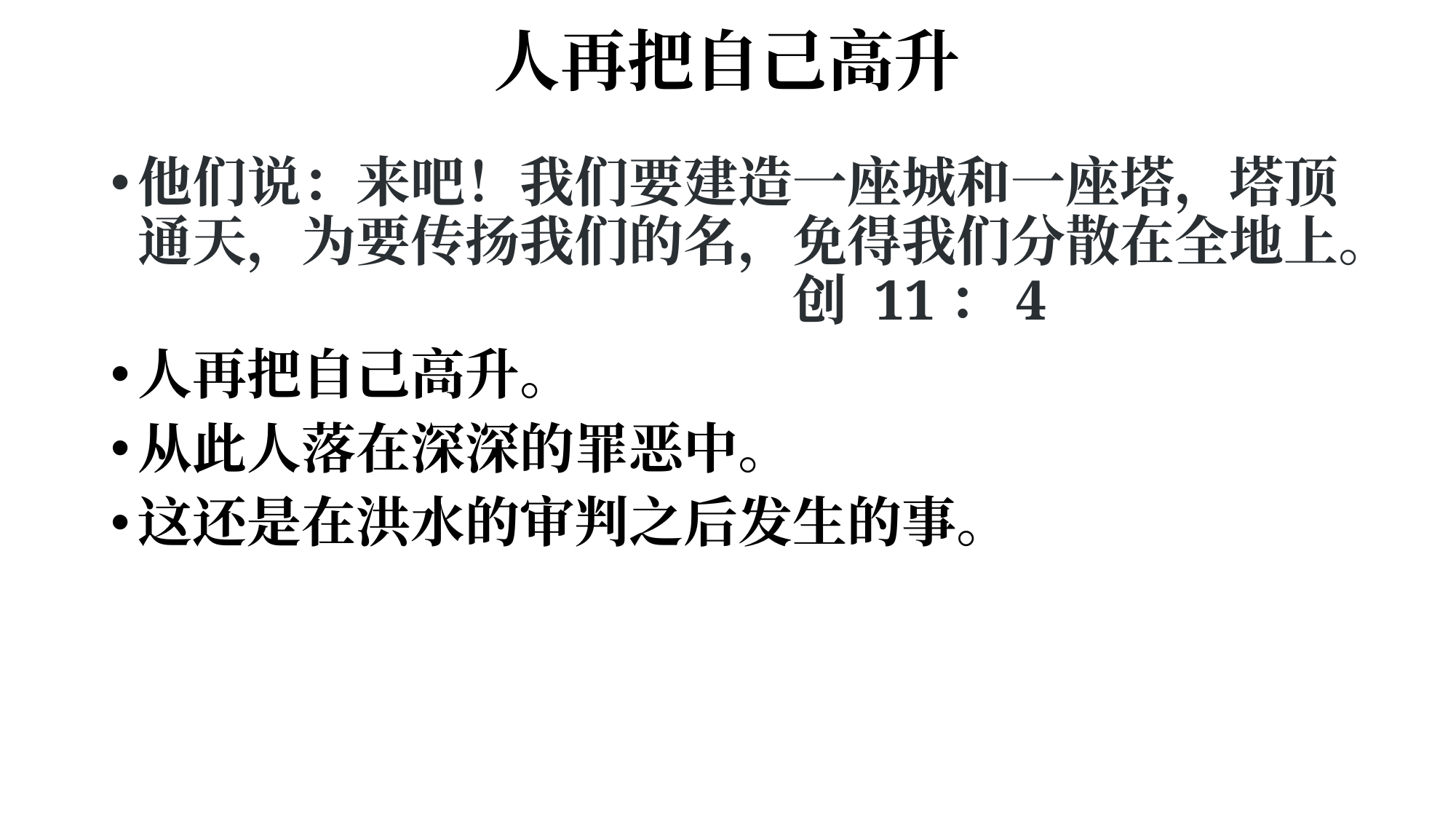

# 人再把自己高升
他们说：来吧！我们要建造一座城和一座塔，塔顶通天，为要传扬我们的名，免得我们分散在全地上。						创 11：4
人再把自己高升。
从此人落在深深的罪恶中。
这还是在洪水的审判之后发生的事。